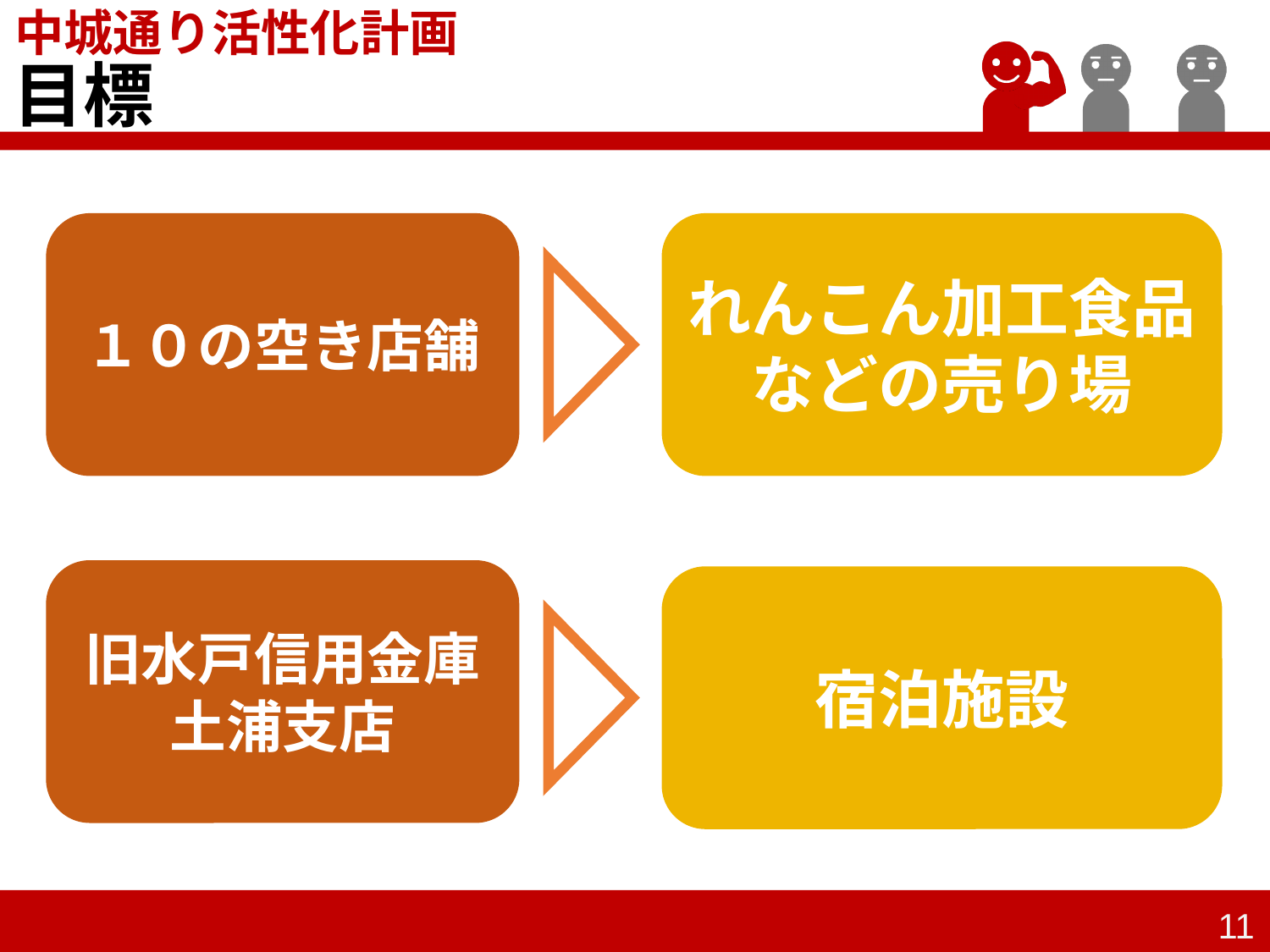

中城通り活性化計画
# 目標
１０の空き店舗
れんこん加工食品などの売り場

旧水戸信用金庫土浦支店
宿泊施設

11